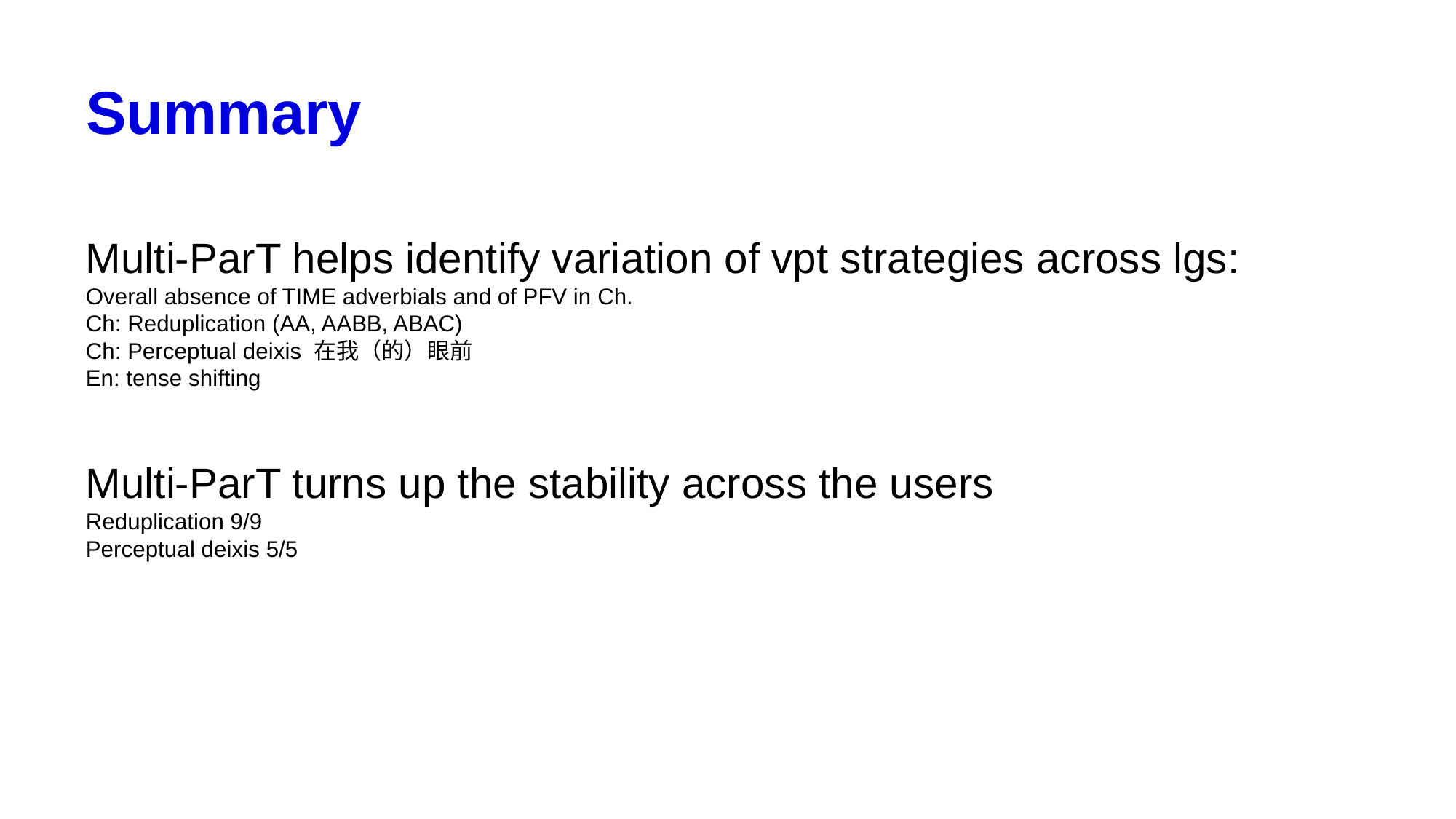

# Summary
Multi-ParT helps identify variation of vpt strategies across lgs:
Overall absence of TIME adverbials and of PFV in Ch.
Ch: Reduplication (AA, AABB, ABAC)
Ch: Perceptual deixis 在我（的）眼前
En: tense shifting

Multi-ParT turns up the stability across the users
Reduplication 9/9
Perceptual deixis 5/5